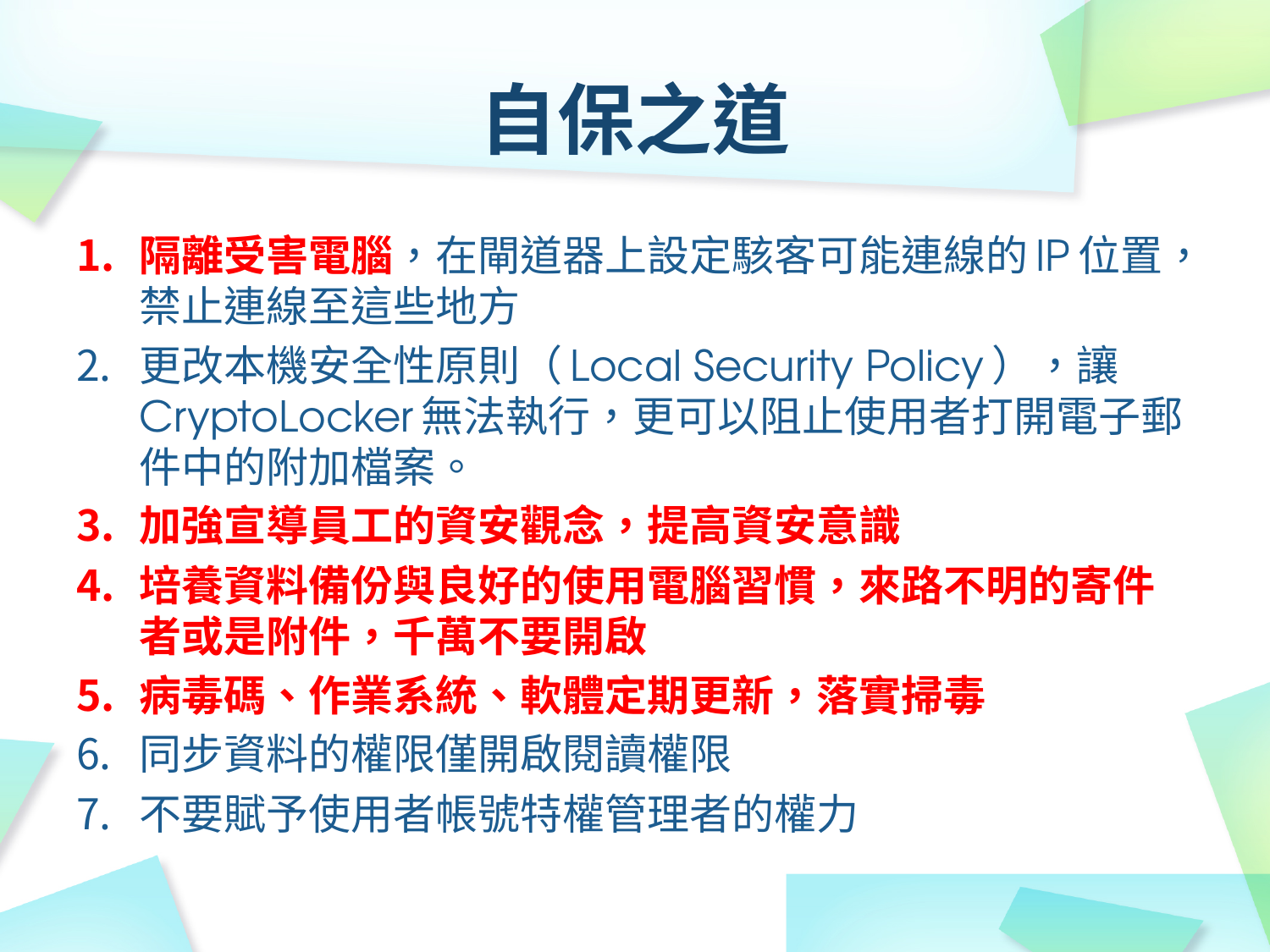

# 自保之道
隔離受害電腦，在閘道器上設定駭客可能連線的IP位置，禁止連線至這些地方
更改本機安全性原則（Local Security Policy），讓CryptoLocker無法執行，更可以阻止使用者打開電子郵件中的附加檔案。
加強宣導員工的資安觀念，提高資安意識
培養資料備份與良好的使用電腦習慣，來路不明的寄件者或是附件，千萬不要開啟
病毒碼、作業系統、軟體定期更新，落實掃毒
同步資料的權限僅開啟閱讀權限
不要賦予使用者帳號特權管理者的權力